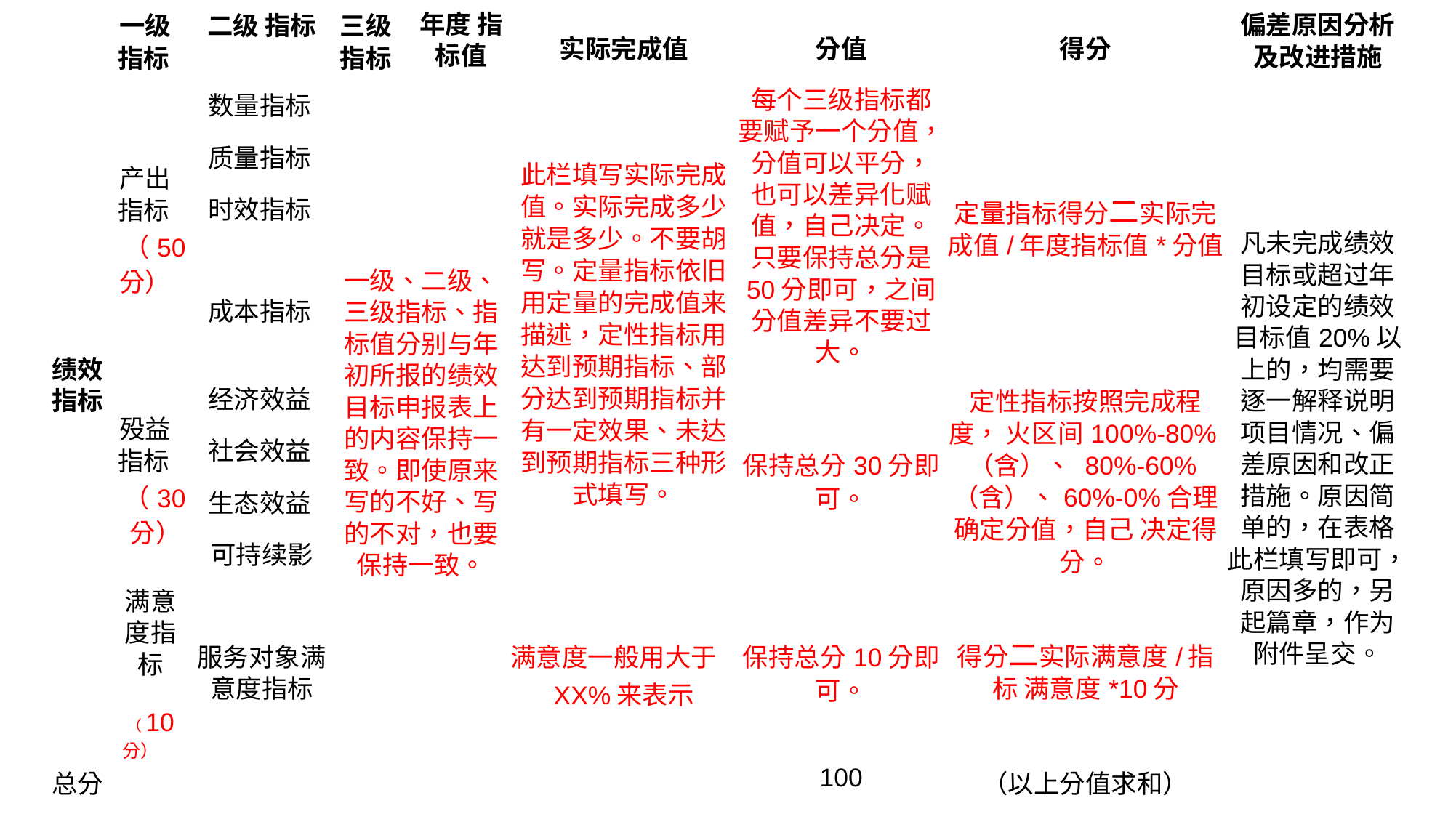

| 绩效 指标 | 一级 指标 | 二级 指标 | 三级 指标 | 年度 指标值 | 实际完成值 | 分值 | 得分 | 偏差原因分析 及改进措施 |
| --- | --- | --- | --- | --- | --- | --- | --- | --- |
|  | 产出 指标 （50 分） | 数量指标 | 一级、二级、 三级指标、指 标值分别与年 初所报的绩效 目标申报表上 的内容保持一 致。即使原来 写的不好、写 的不对，也要 保持一致。 |  | 此栏填写实际完成 值。实际完成多少 就是多少。不要胡 写。定量指标依旧 用定量的完成值来 描述，定性指标用 达到预期指标、部 分达到预期指标并 有一定效果、未达 到预期指标三种形 式填写。 | 每个三级指标都 要赋予一个分值， 分值可以平分， 也可以差异化赋 值，自己决定。 只要保持总分是 50分即可，之间 分值差异不要过 大。 | 定量指标得分二实际完 成值/年度指标值\*分值 | 凡未完成绩效 目标或超过年 初设定的绩效 目标值20%以 上的，均需要 逐一解释说明 项目情况、偏 差原因和改正 措施。原因简 单的，在表格 此栏填写即可， 原因多的，另 起篇章，作为 附件呈交。 |
|  |  | 质量指标 |  |  |  |  |  |  |
|  |  | 时效指标 |  |  |  |  |  |  |
|  |  | 成本指标 |  |  |  |  |  |  |
|  | 殁益 指标 （30 分） | 经济效益 |  |  |  | 保持总分30分即 可。 | 定性指标按照完成程度， 火区间100%-80%（含）、 80%-60%（含）、60%-0%合理确定分值，自己 决定得分。 |  |
|  |  | 社会效益 |  |  |  |  |  |  |
|  |  | 生态效益 |  |  |  |  |  |  |
|  |  | 可持续影 |  |  |  |  |  |  |
|  | 满意 度指 标 （10 分） | 服务对象满 意度指标 |  |  | 满意度一般用大于 XX%来表示 | 保持总分10分即 可。 | 得分二实际满意度/指标 满意度\*10分 |  |
| 总分 |  |  |  |  |  | 100 | （以上分值求和） |  |